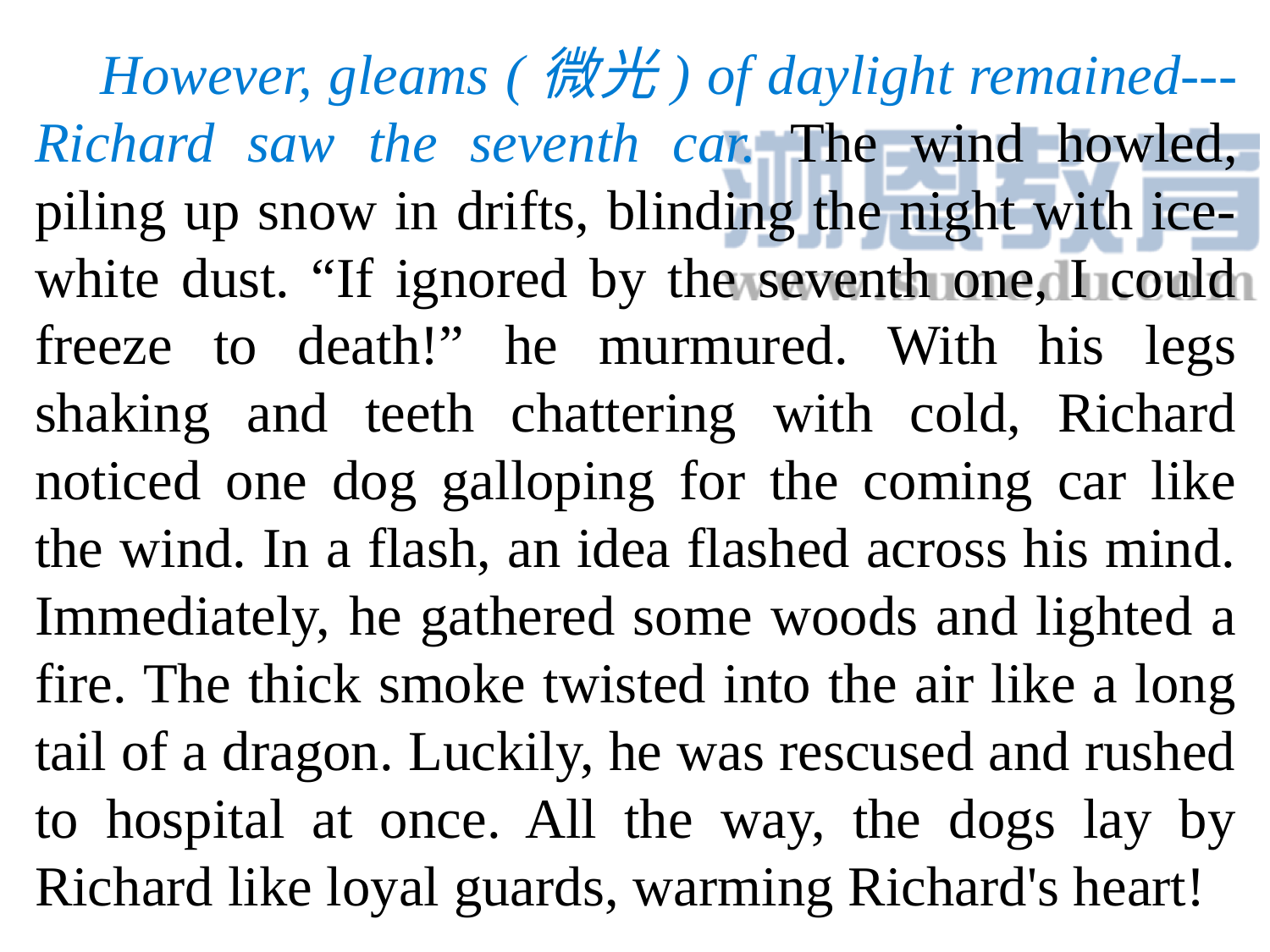

However, gleams (微光) of daylight remained---Richard saw the seventh car. The wind howled, piling up snow in drifts, blinding the night with ice-white dust. “If ignored by the seventh one, I could freeze to death!” he murmured. With his legs shaking and teeth chattering with cold, Richard noticed one dog galloping for the coming car like the wind. In a flash, an idea flashed across his mind. Immediately, he gathered some woods and lighted a fire. The thick smoke twisted into the air like a long tail of a dragon. Luckily, he was rescused and rushed to hospital at once. All the way, the dogs lay by Richard like loyal guards, warming Richard's heart!